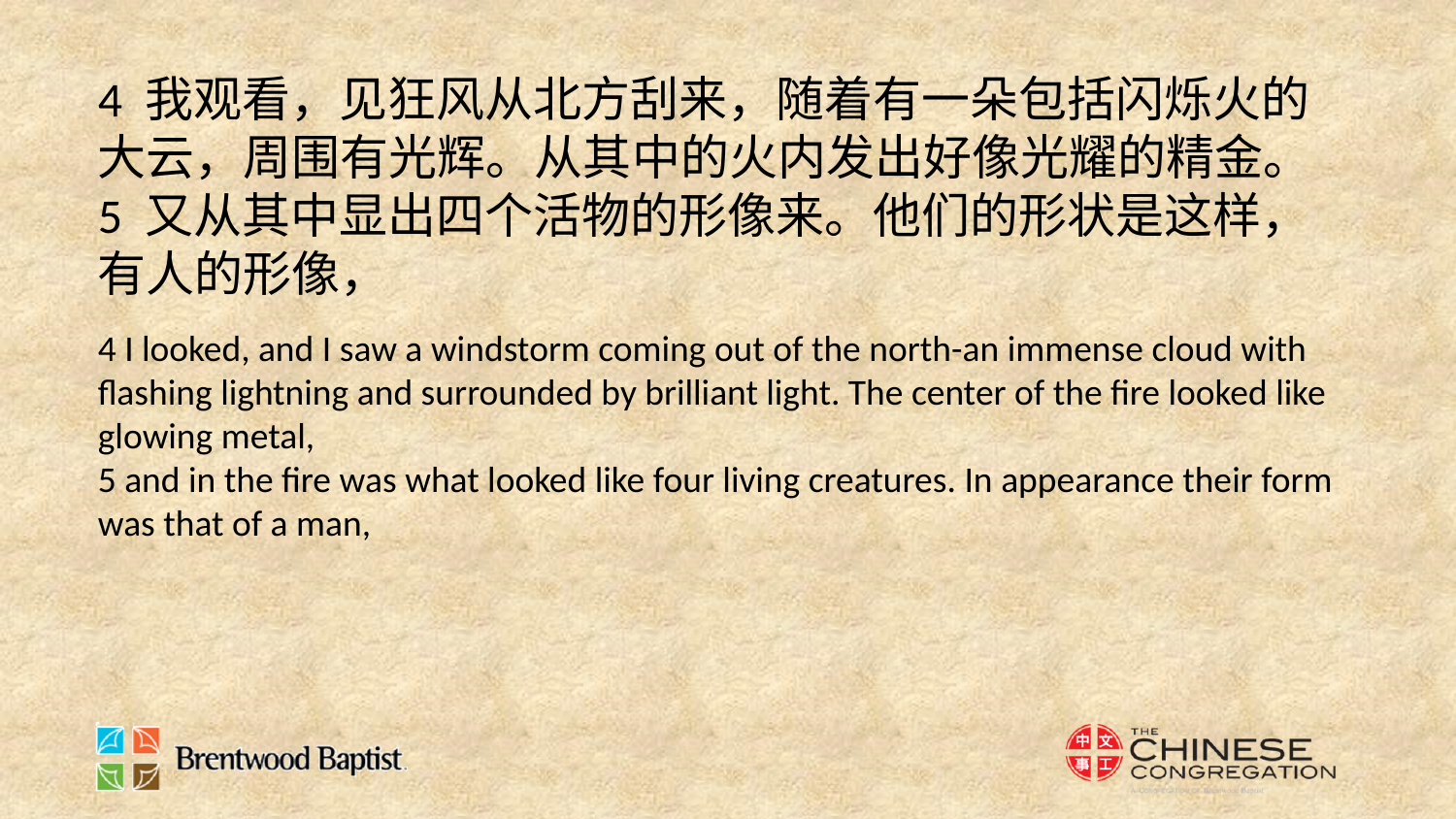

4 我观看，见狂风从北方刮来，随着有一朵包括闪烁火的大云，周围有光辉。从其中的火内发出好像光耀的精金。
5 又从其中显出四个活物的形像来。他们的形状是这样，有人的形像，

4 I looked, and I saw a windstorm coming out of the north-an immense cloud with flashing lightning and surrounded by brilliant light. The center of the fire looked like glowing metal,
5 and in the fire was what looked like four living creatures. In appearance their form was that of a man,